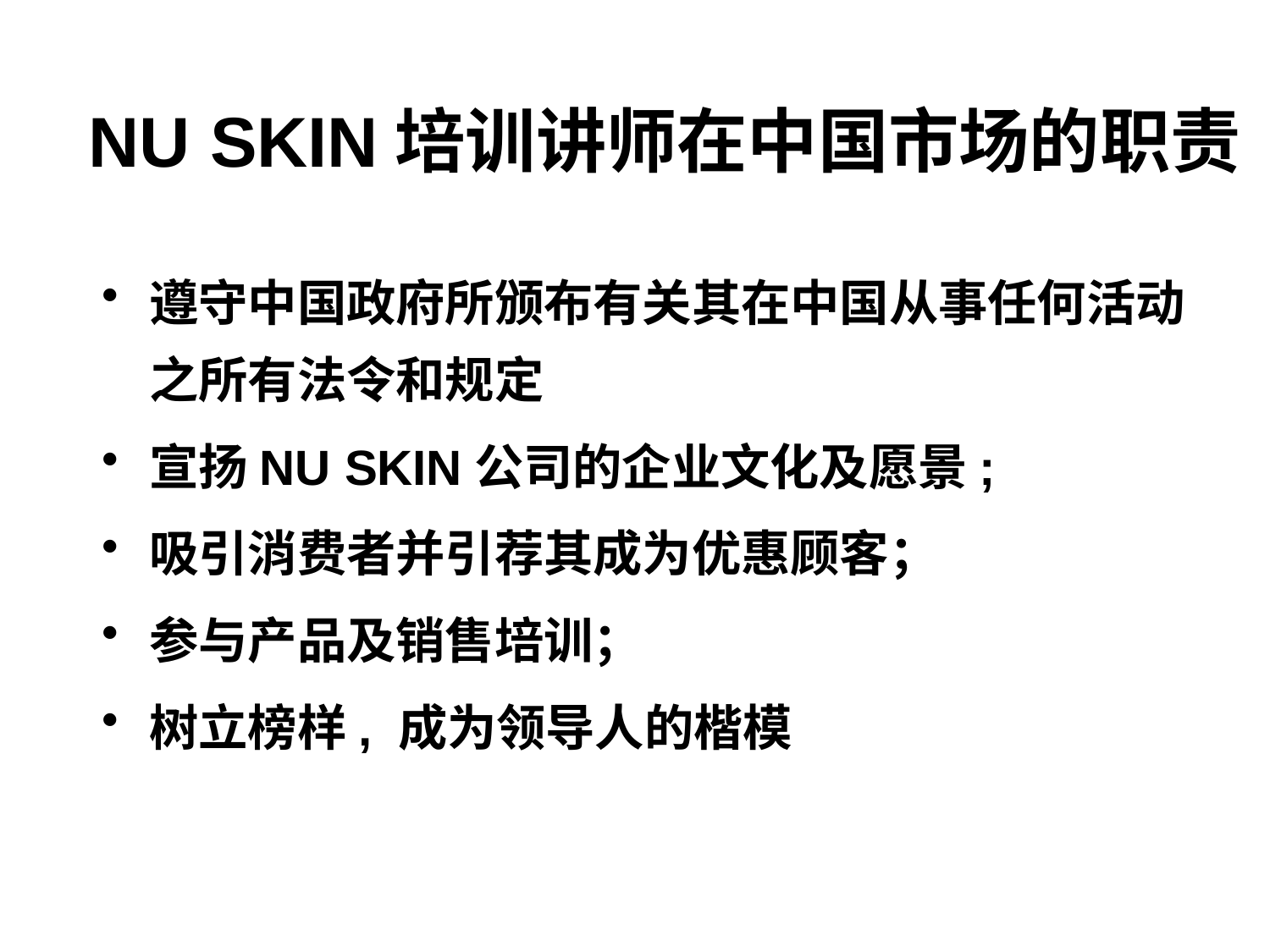

NU SKIN培训讲师在中国市场的职责
遵守中国政府所颁布有关其在中国从事任何活动之所有法令和规定
宣扬NU SKIN公司的企业文化及愿景;
吸引消费者并引荐其成为优惠顾客；
参与产品及销售培训；
树立榜样, 成为领导人的楷模